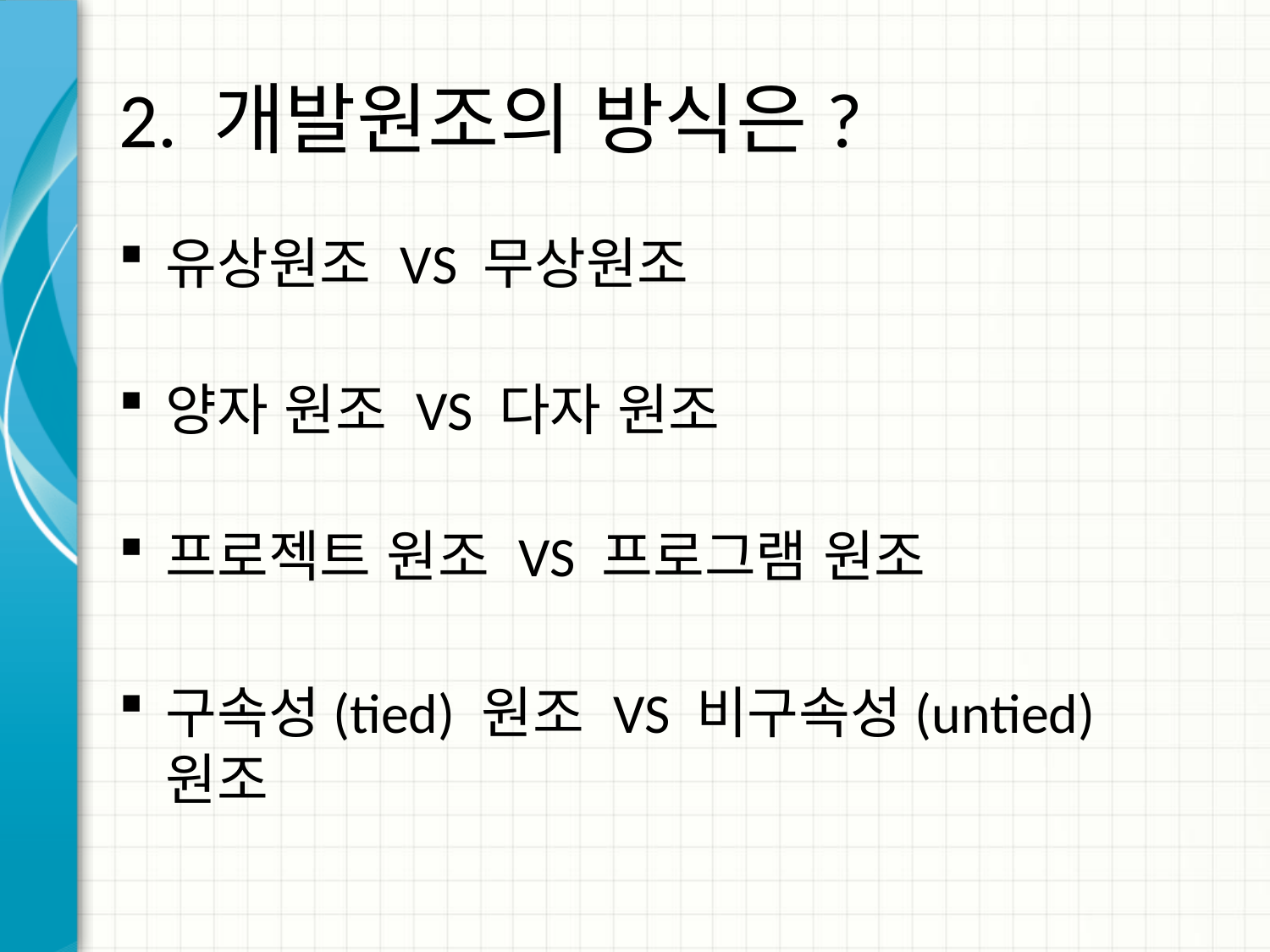

# 2. 개발원조의 방식은?
유상원조 VS 무상원조

양자 원조 VS 다자 원조

프로젝트 원조 VS 프로그램 원조

구속성(tied) 원조 VS 비구속성(untied) 원조